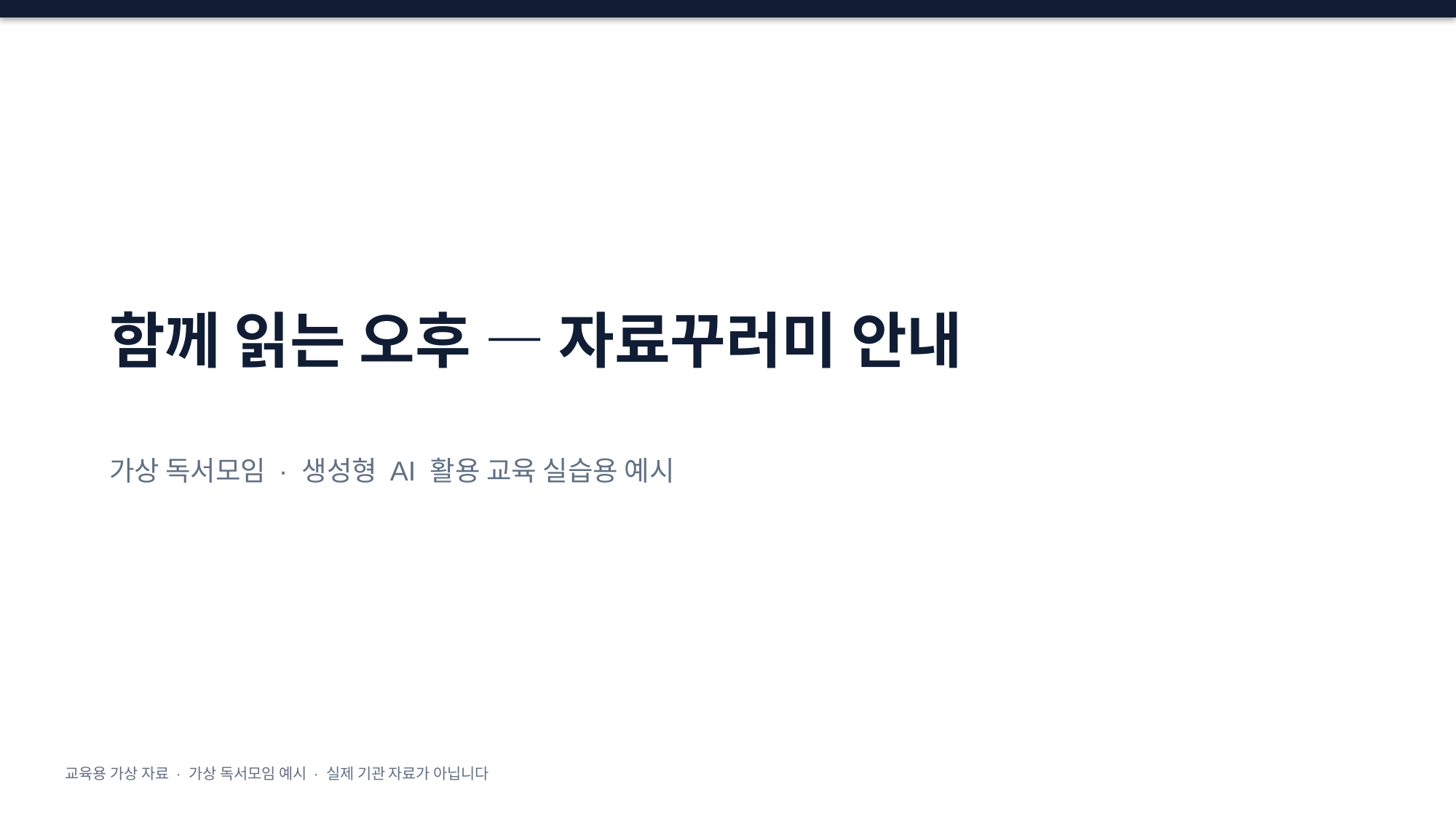

# 함께 읽는 오후 — 자료꾸러미 안내
가상 독서모임 · 생성형 AI 활용 교육 실습용 예시